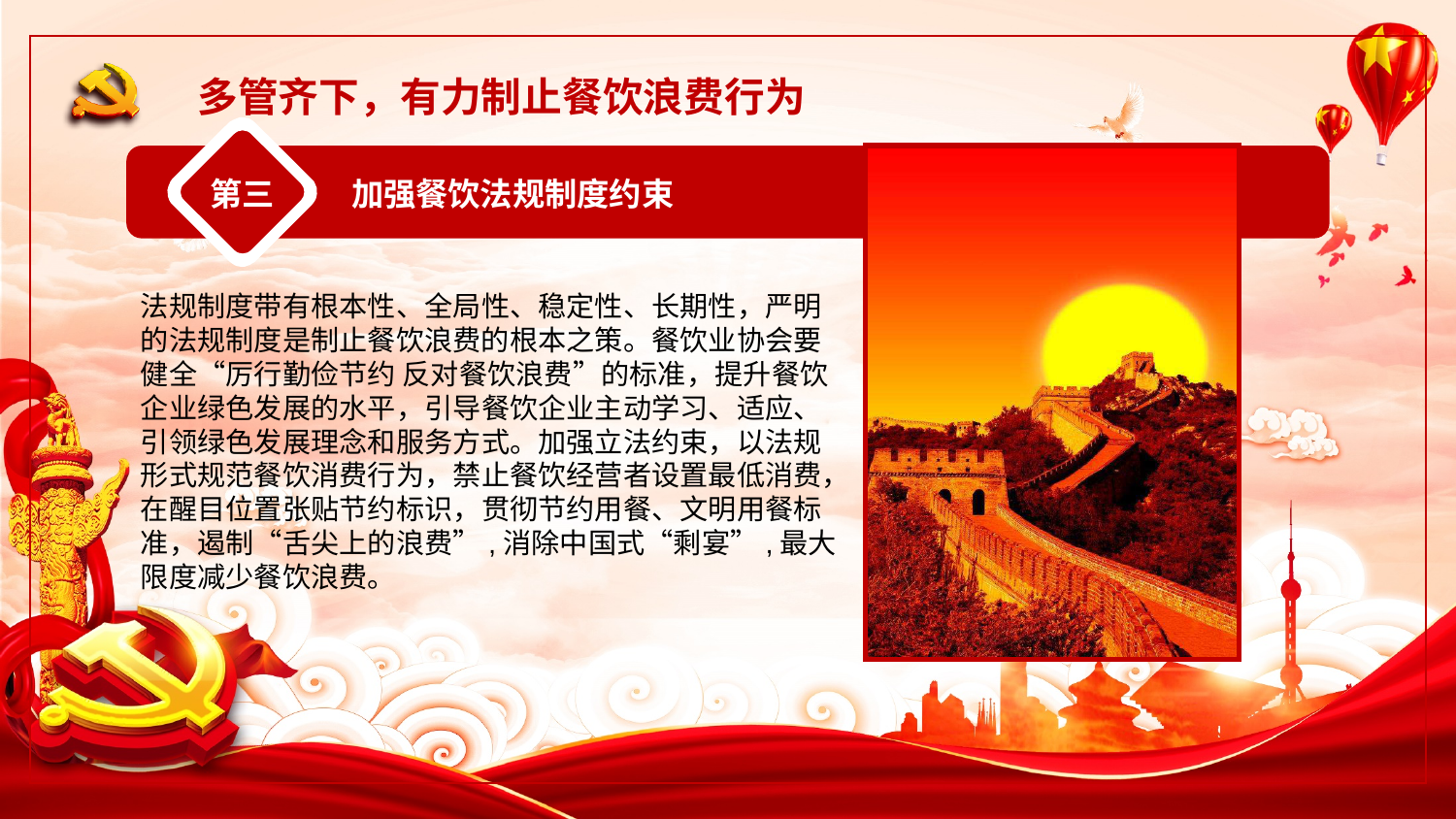

多管齐下，有力制止餐饮浪费行为

第三
加强餐饮法规制度约束

法规制度带有根本性、全局性、稳定性、长期性，严明的法规制度是制止餐饮浪费的根本之策。餐饮业协会要健全“厉行勤俭节约 反对餐饮浪费”的标准，提升餐饮企业绿色发展的水平，引导餐饮企业主动学习、适应、引领绿色发展理念和服务方式。加强立法约束，以法规形式规范餐饮消费行为，禁止餐饮经营者设置最低消费，在醒目位置张贴节约标识，贯彻节约用餐、文明用餐标准，遏制“舌尖上的浪费”,消除中国式“剩宴”,最大限度减少餐饮浪费。